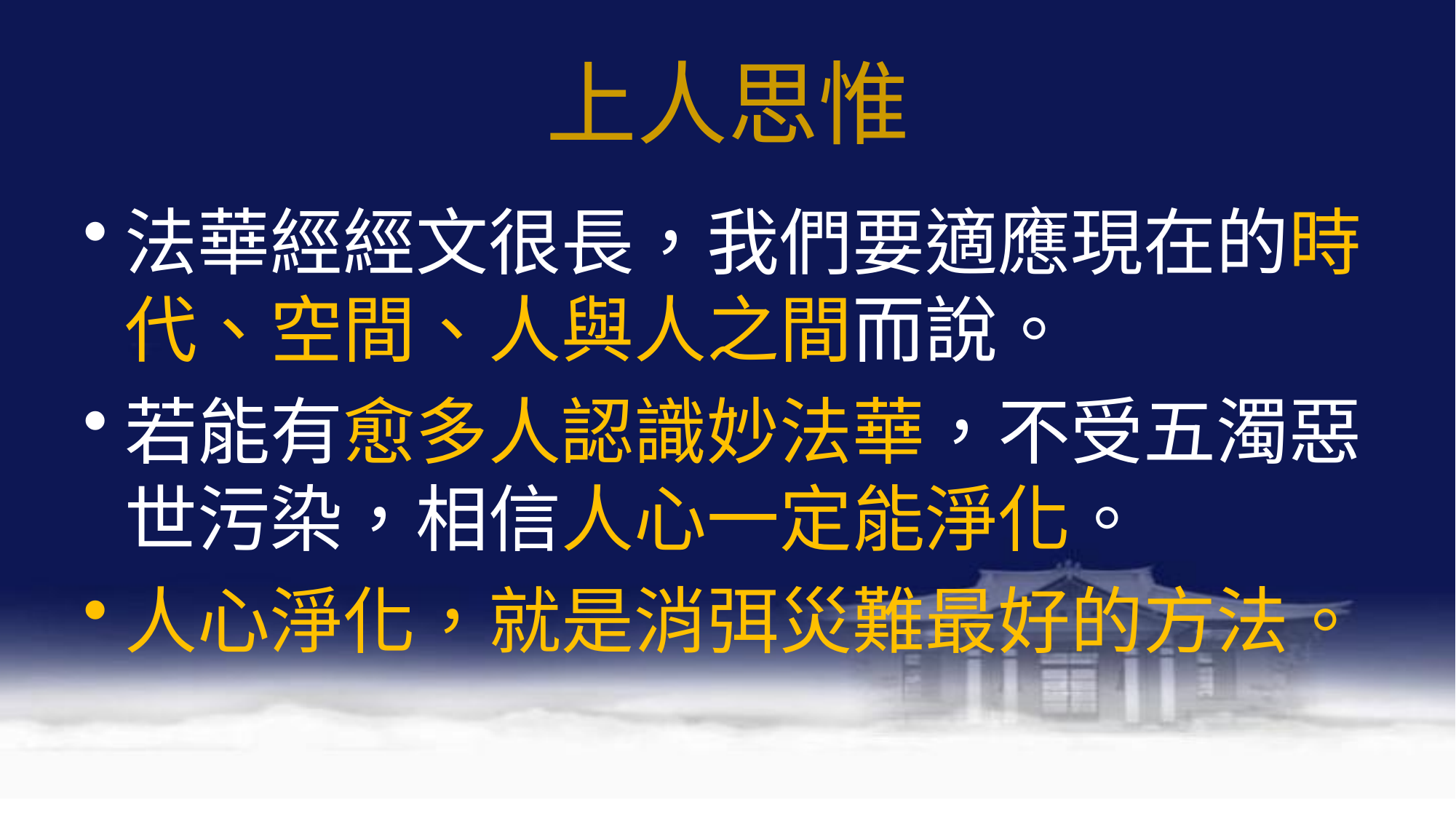

# 上人思惟
法華經經文很長，我們要適應現在的時代、空間、人與人之間而說。
若能有愈多人認識妙法華，不受五濁惡世污染，相信人心一定能淨化。
人心淨化，就是消弭災難最好的方法。